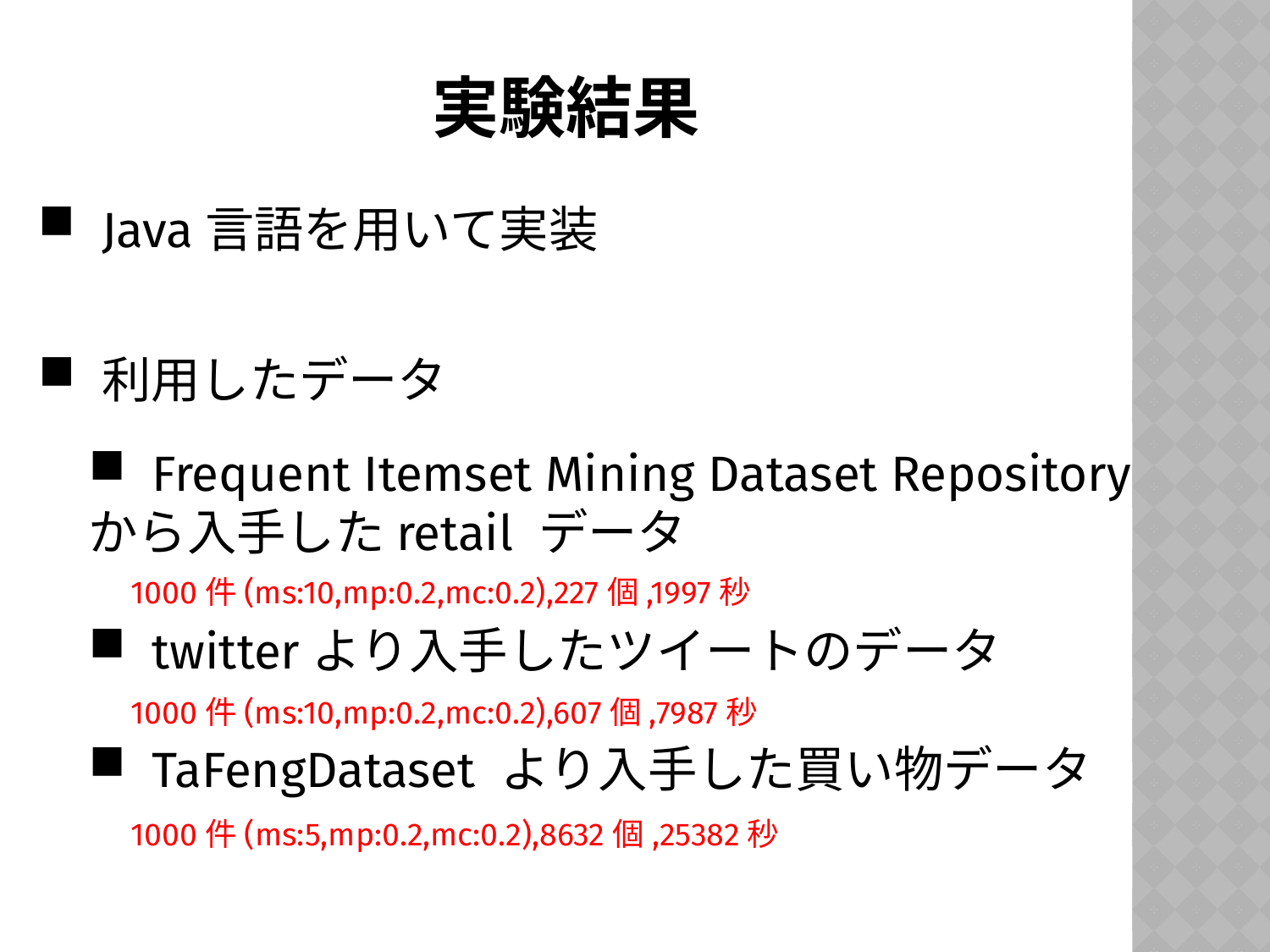

# 実験結果
Java言語を用いて実装
利用したデータ
Frequent Itemset Mining Dataset Repository
から入手したretail データ

twitterより入手したツイートのデータ

TaFengDataset より入手した買い物データ
1000件(ms:10,mp:0.2,mc:0.2),227個,1997秒
1000件(ms:10,mp:0.2,mc:0.2),607個,7987秒
1000件(ms:5,mp:0.2,mc:0.2),8632個,25382秒